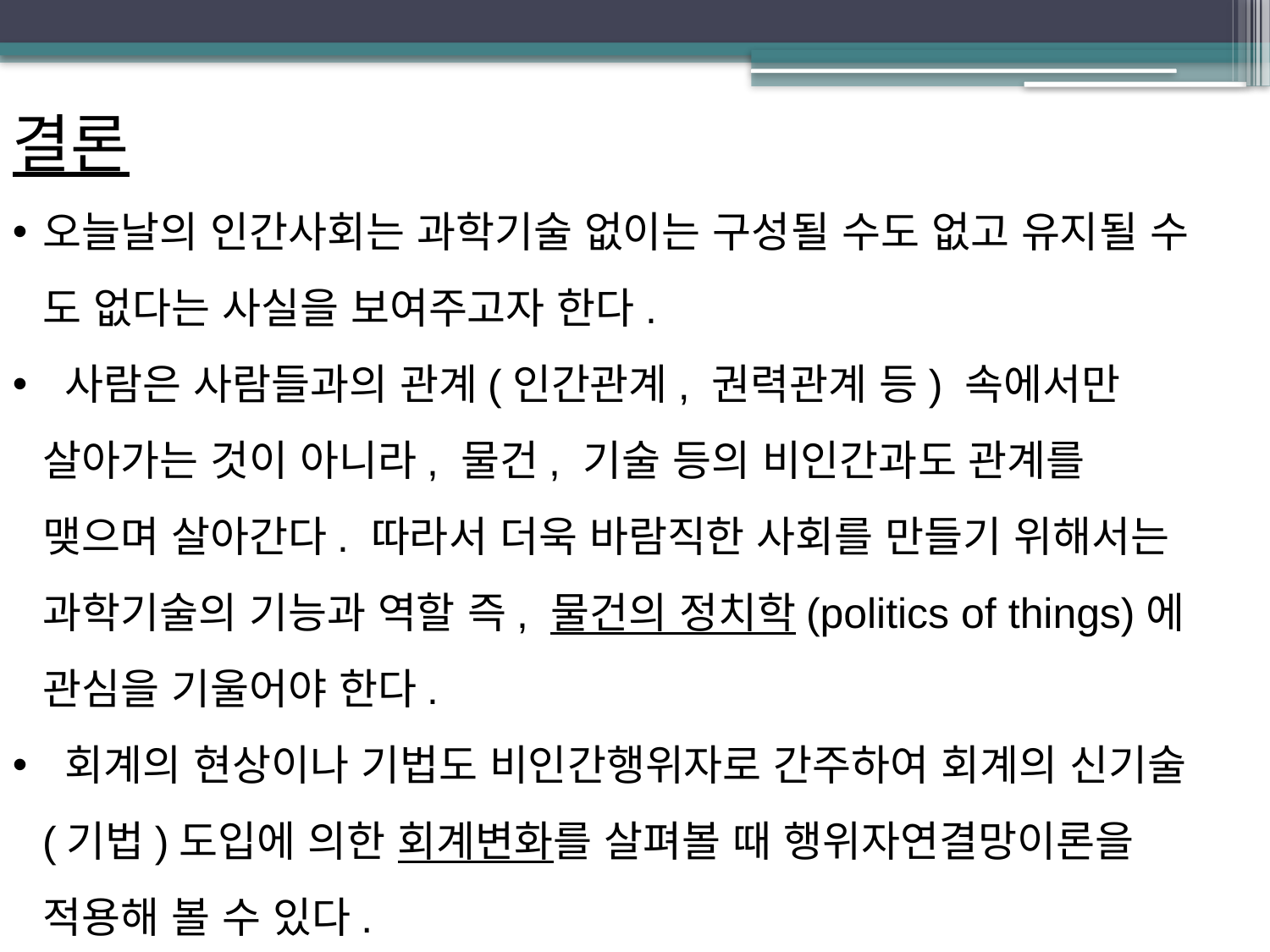

결론
오늘날의 인간사회는 과학기술 없이는 구성될 수도 없고 유지될 수 도 없다는 사실을 보여주고자 한다.
 사람은 사람들과의 관계(인간관계, 권력관계 등) 속에서만 살아가는 것이 아니라, 물건, 기술 등의 비인간과도 관계를 맺으며 살아간다. 따라서 더욱 바람직한 사회를 만들기 위해서는 과학기술의 기능과 역할 즉, 물건의 정치학(politics of things)에 관심을 기울어야 한다.
 회계의 현상이나 기법도 비인간행위자로 간주하여 회계의 신기술(기법)도입에 의한 회계변화를 살펴볼 때 행위자연결망이론을 적용해 볼 수 있다.